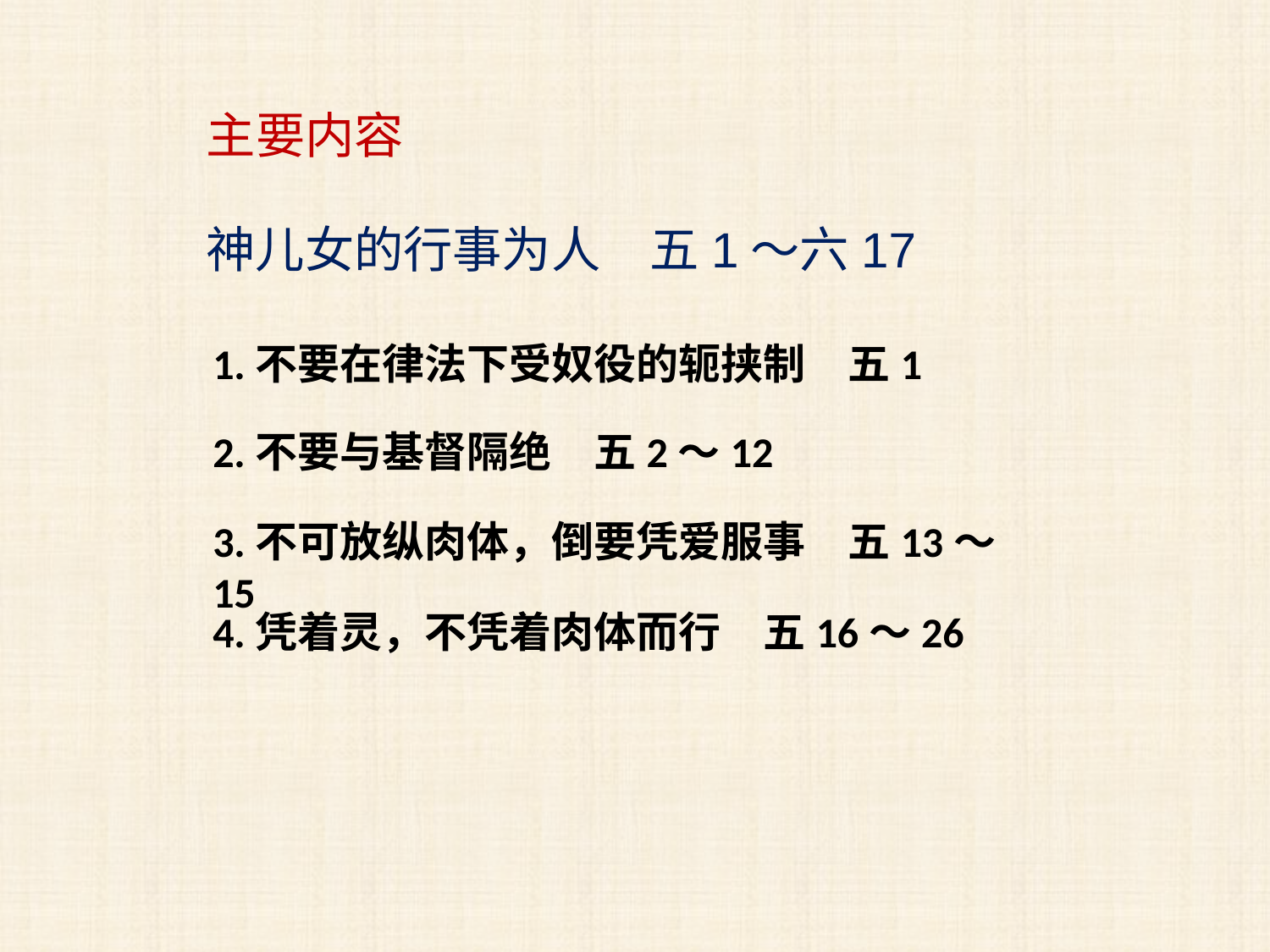

主要内容
神儿女的行事为人　五1～六17
1.不要在律法下受奴役的轭挟制　五1
2.不要与基督隔绝　五2～12
3.不可放纵肉体，倒要凭爱服事　五13～15
4.凭着灵，不凭着肉体而行　五16～26